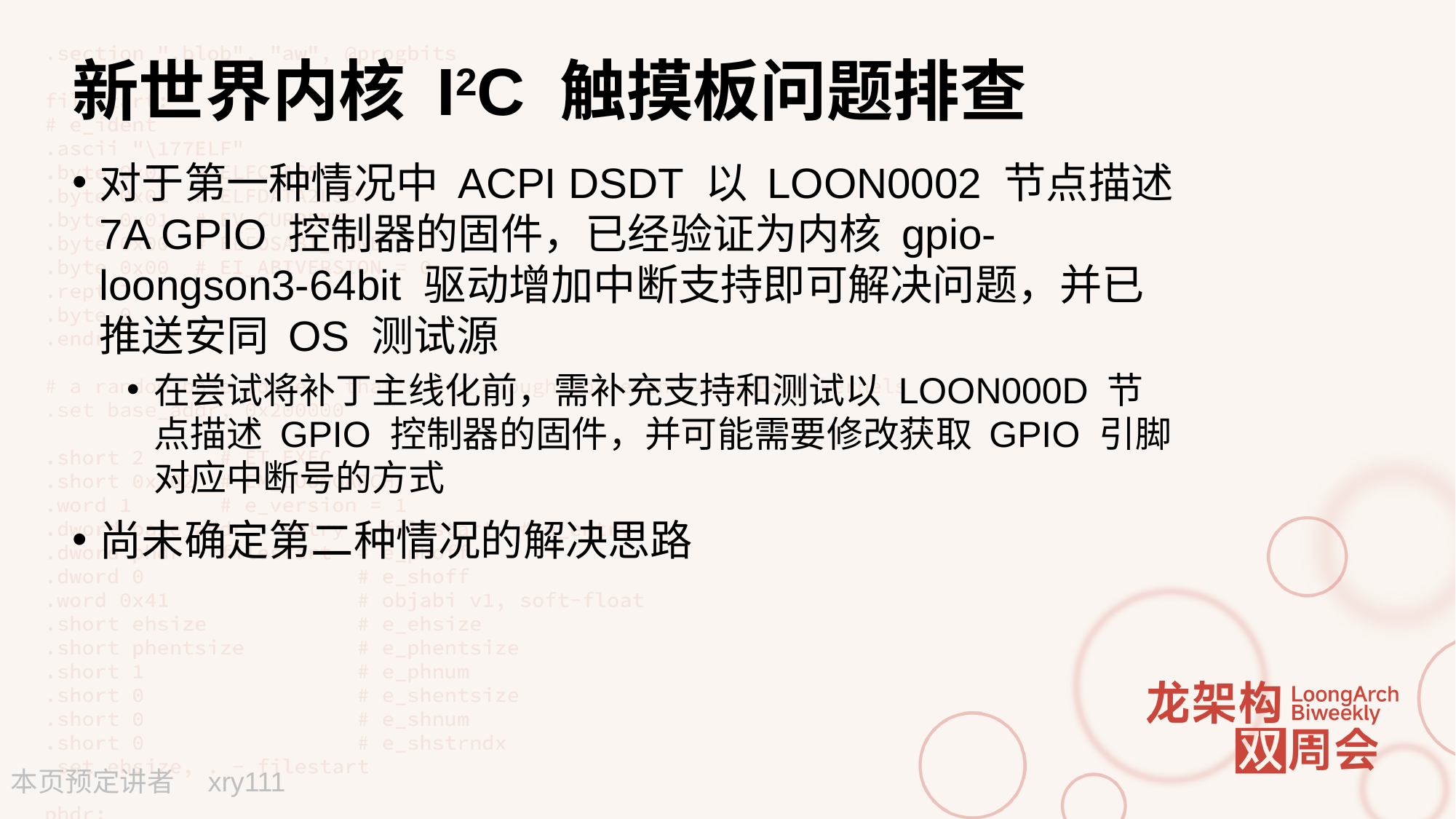

# 新世界内核 I2C 触摸板问题排查
对于第一种情况中 ACPI DSDT 以 LOON0002 节点描述 7A GPIO 控制器的固件，已经验证为内核 gpio-loongson3-64bit 驱动增加中断支持即可解决问题，并已推送安同 OS 测试源
在尝试将补丁主线化前，需补充支持和测试以 LOON000D 节点描述 GPIO 控制器的固件，并可能需要修改获取 GPIO 引脚对应中断号的方式
尚未确定第二种情况的解决思路
xry111